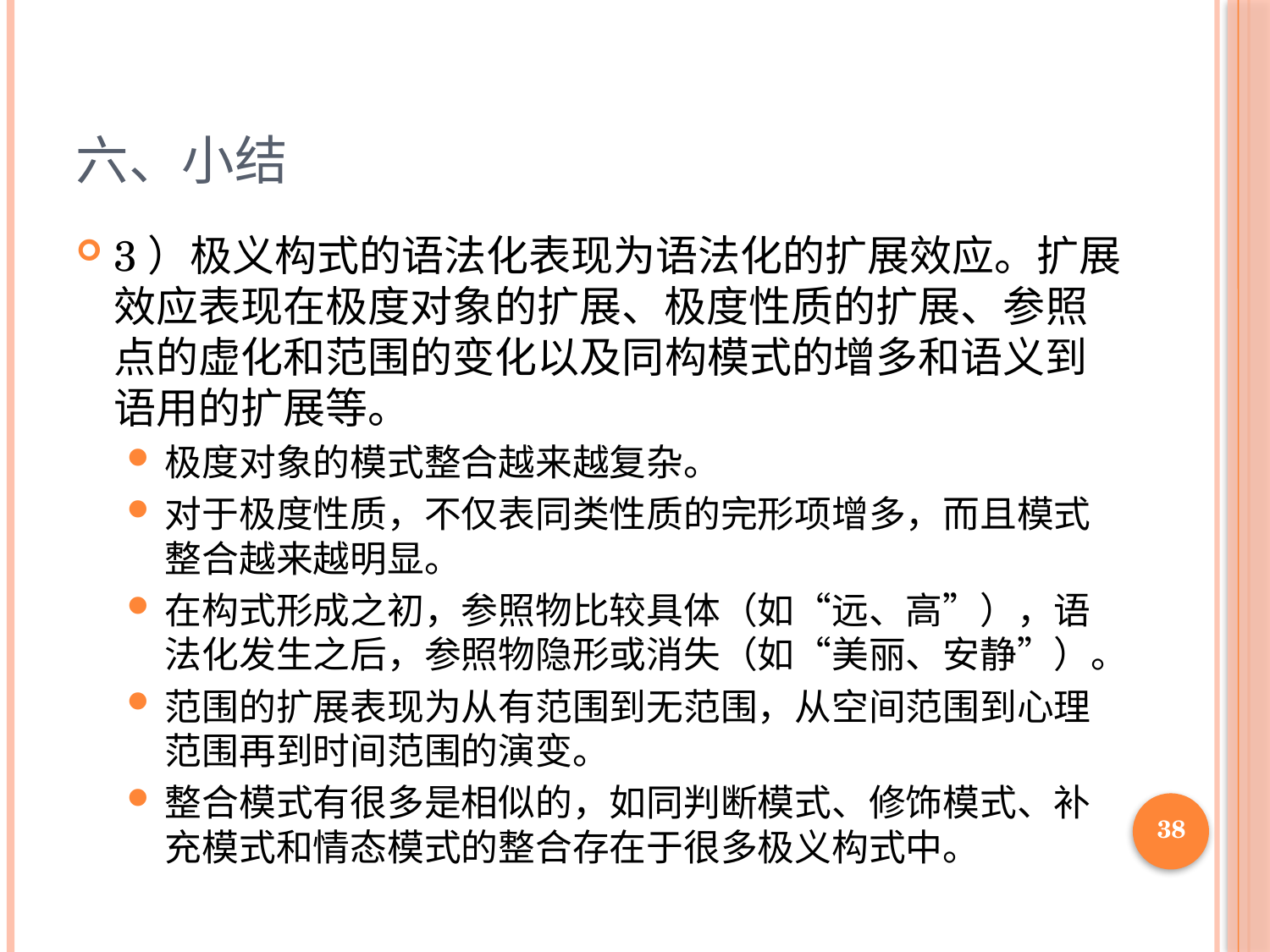

# 六、小结
3）极义构式的语法化表现为语法化的扩展效应。扩展效应表现在极度对象的扩展、极度性质的扩展、参照点的虚化和范围的变化以及同构模式的增多和语义到语用的扩展等。
极度对象的模式整合越来越复杂。
对于极度性质，不仅表同类性质的完形项增多，而且模式整合越来越明显。
在构式形成之初，参照物比较具体（如“远、高”），语法化发生之后，参照物隐形或消失（如“美丽、安静”）。
范围的扩展表现为从有范围到无范围，从空间范围到心理范围再到时间范围的演变。
整合模式有很多是相似的，如同判断模式、修饰模式、补充模式和情态模式的整合存在于很多极义构式中。
38